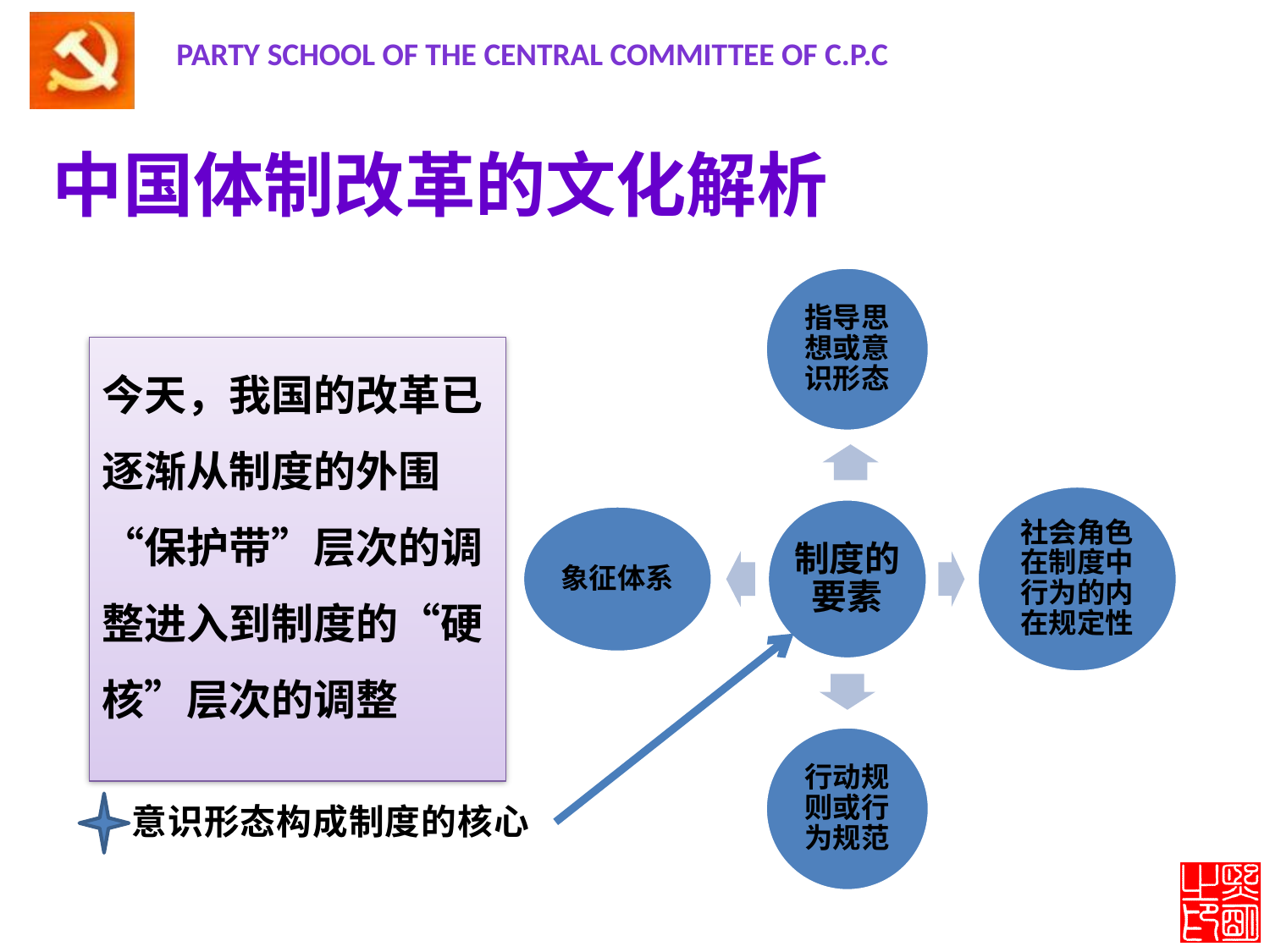

# 中国体制改革的文化解析
制度的要素

指导思想或意识形态

社会角色在制度中行为的内在规定性

行动规则或行为规范

象征体系
今天，我国的改革已逐渐从制度的外围“保护带”层次的调整进入到制度的“硬核”层次的调整

意识形态构成制度的核心
2012-11-19